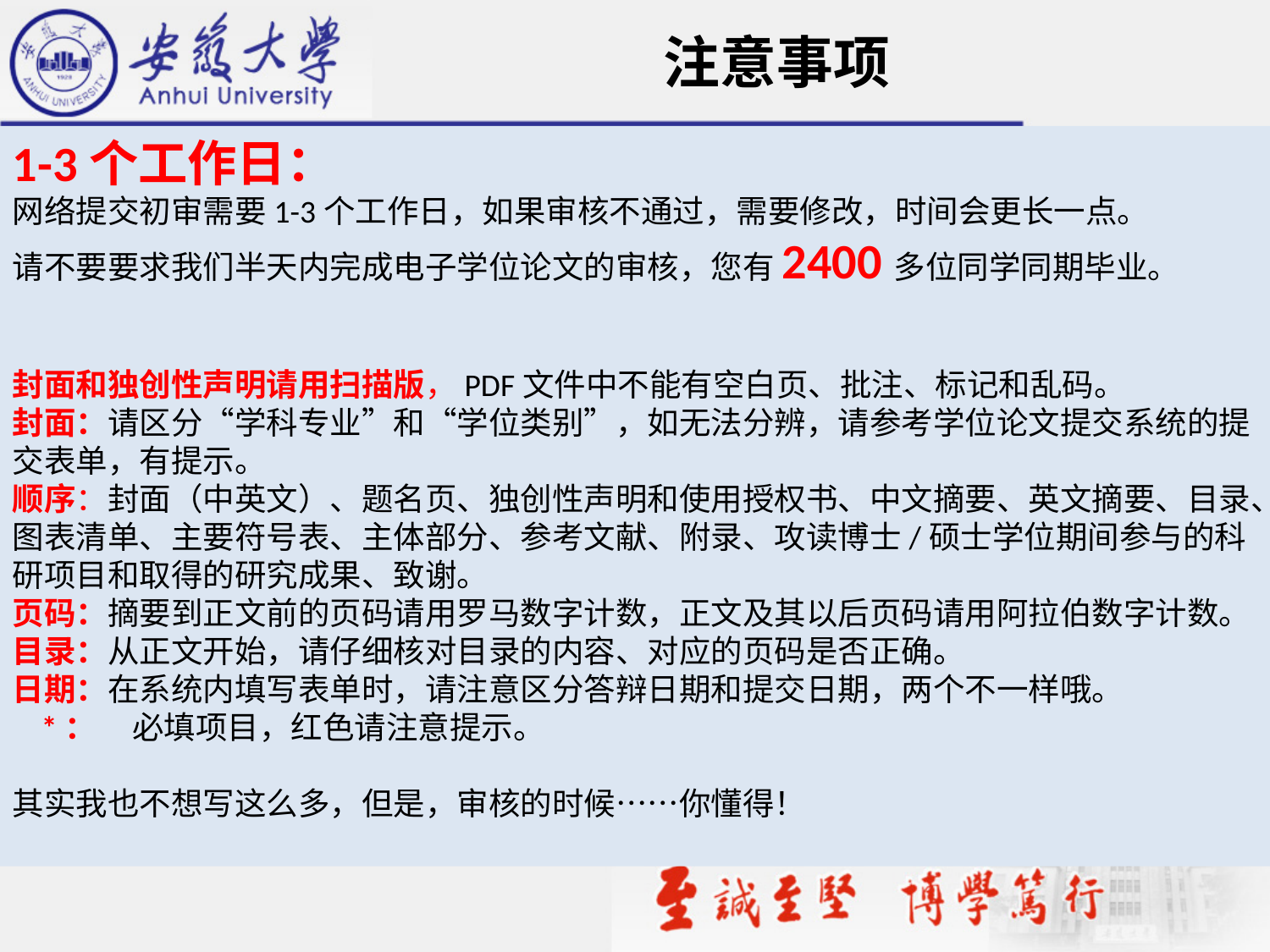

# 注意事项
1-3个工作日：
网络提交初审需要1-3个工作日，如果审核不通过，需要修改，时间会更长一点。
请不要要求我们半天内完成电子学位论文的审核，您有2400多位同学同期毕业。

封面和独创性声明请用扫描版，PDF文件中不能有空白页、批注、标记和乱码。
封面：请区分“学科专业”和“学位类别”，如无法分辨，请参考学位论文提交系统的提交表单，有提示。
顺序：封面（中英文）、题名页、独创性声明和使用授权书、中文摘要、英文摘要、目录、图表清单、主要符号表、主体部分、参考文献、附录、攻读博士/硕士学位期间参与的科研项目和取得的研究成果、致谢。
页码：摘要到正文前的页码请用罗马数字计数，正文及其以后页码请用阿拉伯数字计数。
目录：从正文开始，请仔细核对目录的内容、对应的页码是否正确。
日期：在系统内填写表单时，请注意区分答辩日期和提交日期，两个不一样哦。
    *：     必填项目，红色请注意提示。

其实我也不想写这么多，但是，审核的时候……你懂得！